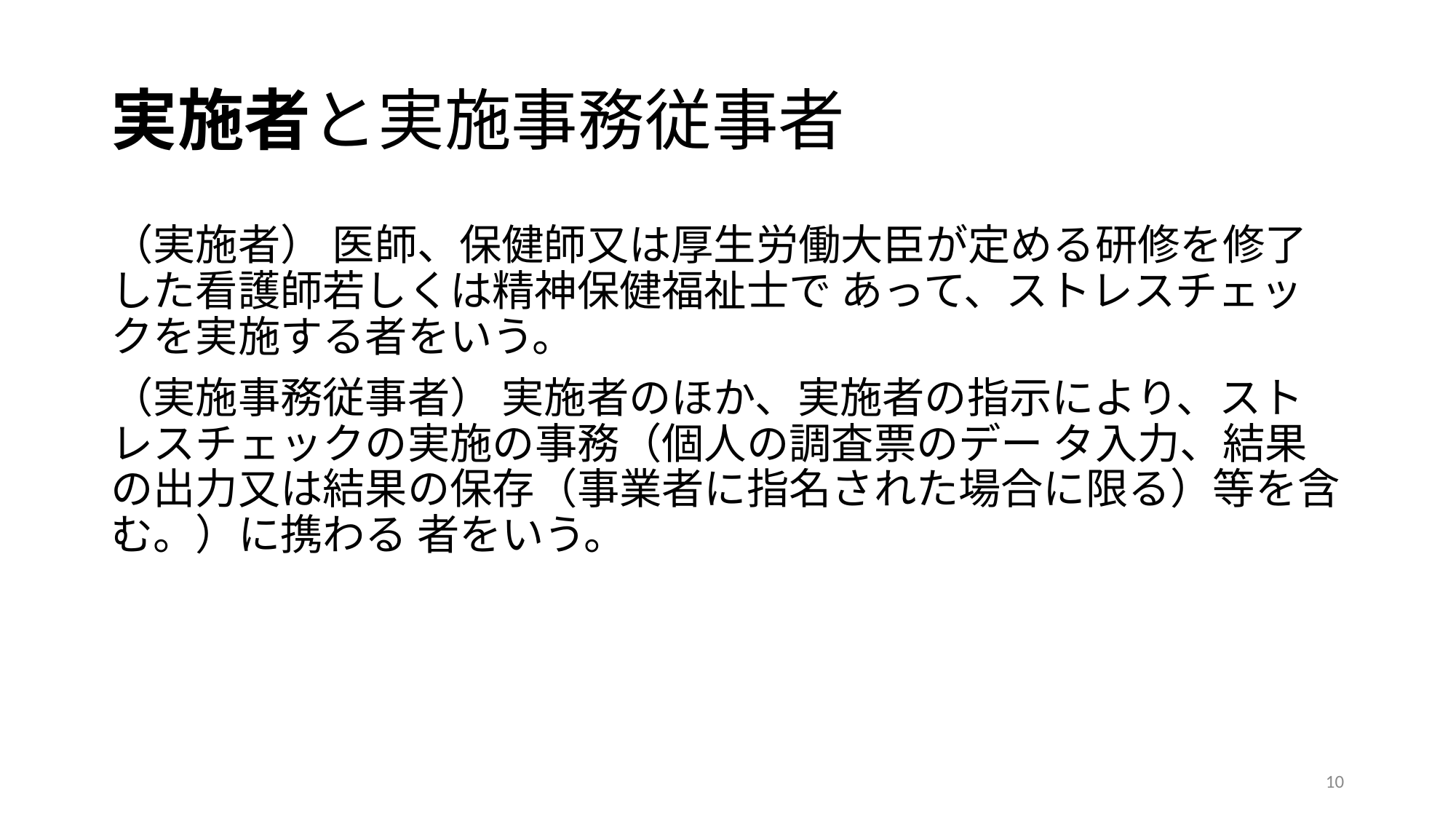

# 実施者と実施事務従事者
（実施者） 医師、保健師又は厚生労働大臣が定める研修を修了した看護師若しくは精神保健福祉士で あって、ストレスチェックを実施する者をいう。
（実施事務従事者） 実施者のほか、実施者の指示により、ストレスチェックの実施の事務（個人の調査票のデー タ入力、結果の出力又は結果の保存（事業者に指名された場合に限る）等を含む。）に携わる 者をいう。
10